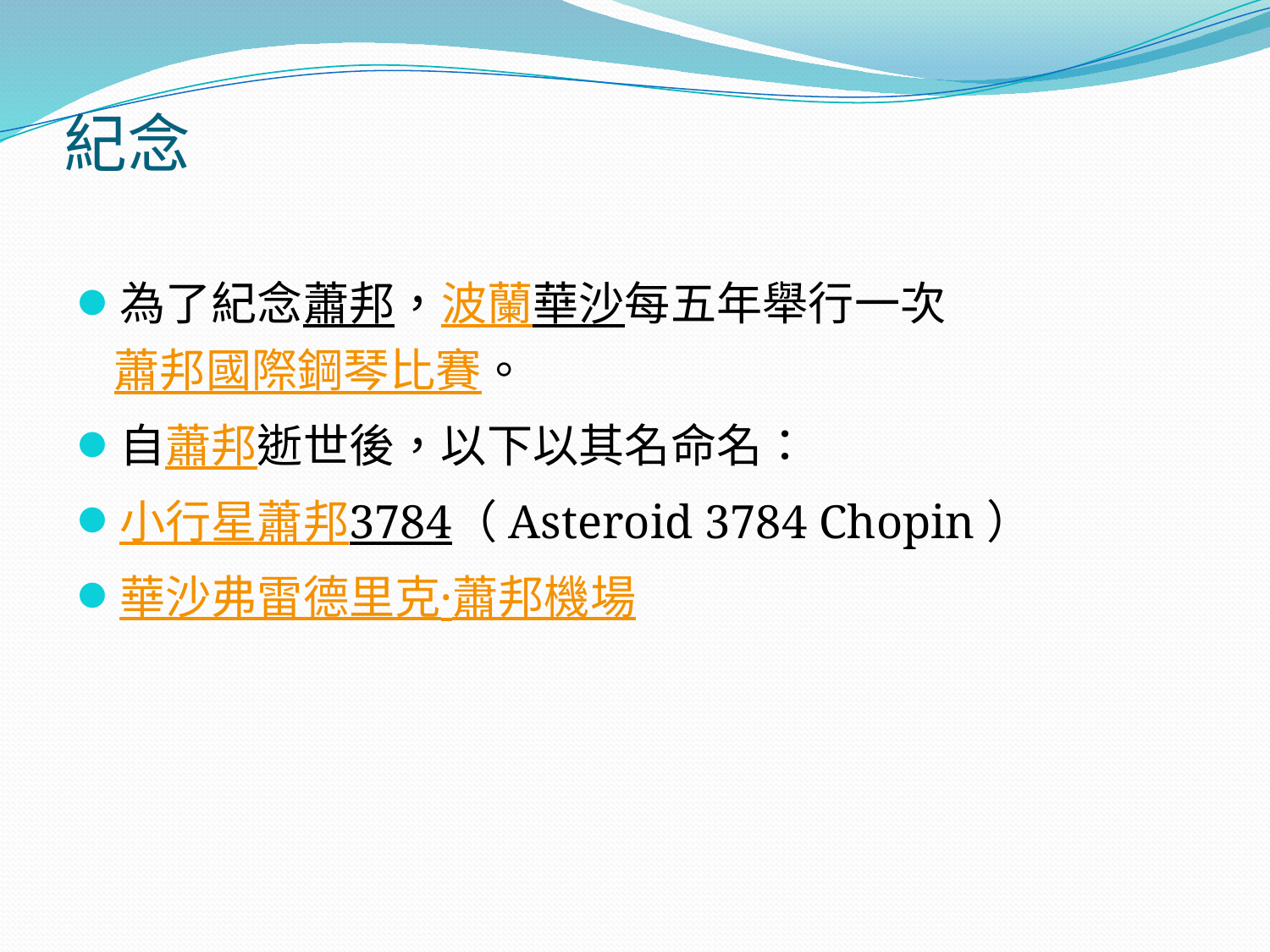

# 紀念
為了紀念蕭邦，波蘭華沙每五年舉行一次蕭邦國際鋼琴比賽。
自蕭邦逝世後，以下以其名命名：
小行星蕭邦3784（Asteroid 3784 Chopin）
華沙弗雷德里克·蕭邦機場